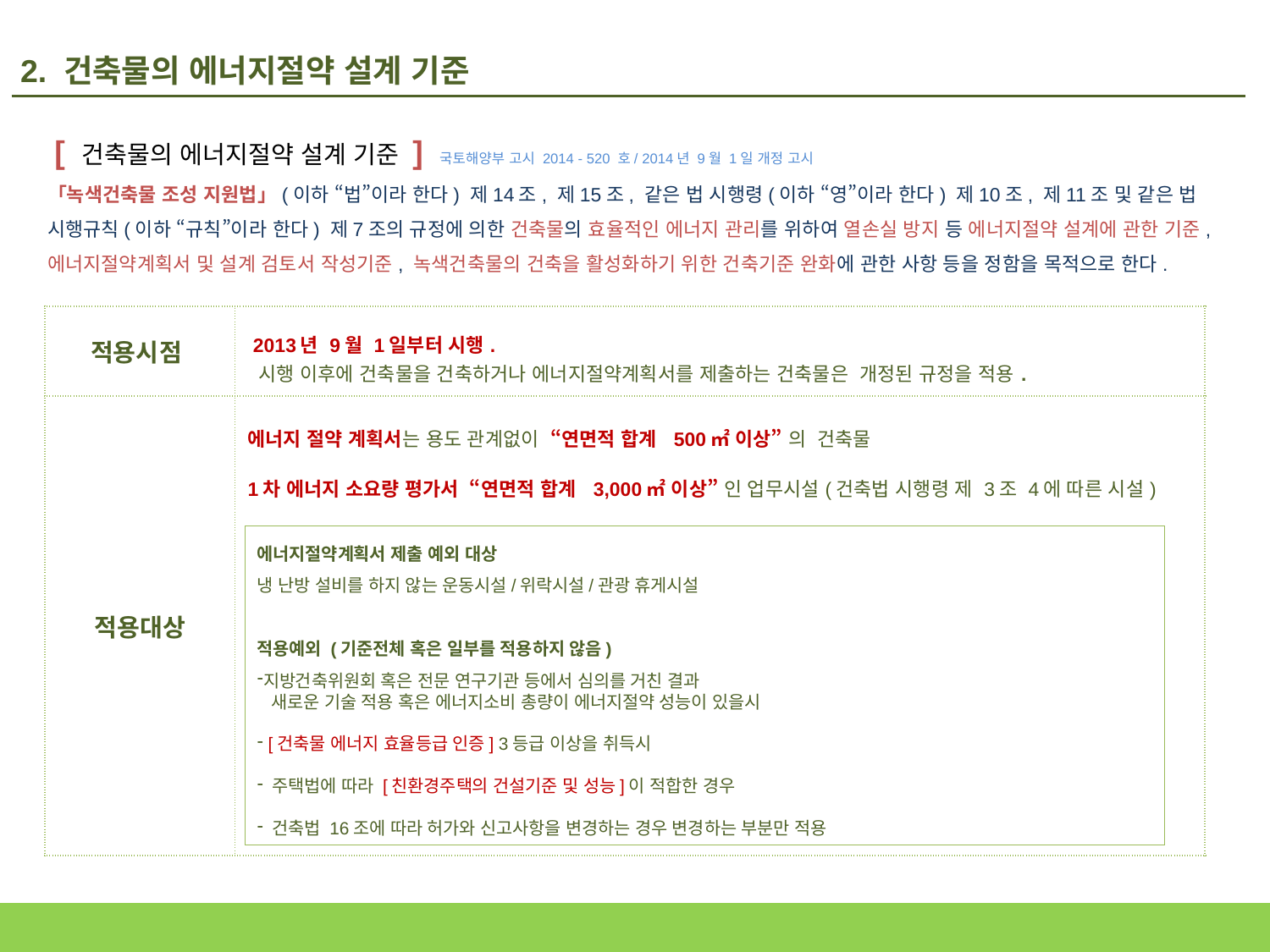

2. 건축물의 에너지절약 설계 기준
 [ 건축물의 에너지절약 설계 기준 ] 국토해양부 고시 2014 - 520 호/ 2014년 9월 1일 개정 고시
「녹색건축물 조성 지원법」(이하 “법”이라 한다) 제14조, 제15조, 같은 법 시행령(이하 “영”이라 한다) 제10조, 제11조 및 같은 법 시행규칙(이하 “규칙”이라 한다) 제7조의 규정에 의한 건축물의 효율적인 에너지 관리를 위하여 열손실 방지 등 에너지절약 설계에 관한 기준, 에너지절약계획서 및 설계 검토서 작성기준, 녹색건축물의 건축을 활성화하기 위한 건축기준 완화에 관한 사항 등을 정함을 목적으로 한다.

| 적용시점 | 2013년 9월 1일부터 시행. 시행 이후에 건축물을 건축하거나 에너지절약계획서를 제출하는 건축물은 개정된 규정을 적용. |
| --- | --- |
| 적용대상 | 에너지 절약 계획서는 용도 관계없이 “연면적 합계 500㎡ 이상” 의 건축물 1차 에너지 소요량 평가서 “연면적 합계 3,000㎡ 이상” 인 업무시설(건축법 시행령 제 3조 4에 따른 시설) |
에너지절약계획서 제출 예외 대상
냉 난방 설비를 하지 않는 운동시설/위락시설/관광 휴게시설

적용예외 (기준전체 혹은 일부를 적용하지 않음)
지방건축위원회 혹은 전문 연구기관 등에서 심의를 거친 결과
  새로운 기술 적용 혹은 에너지소비 총량이 에너지절약 성능이 있을시
 [건축물 에너지 효율등급 인증] 3등급 이상을 취득시
 주택법에 따라 [친환경주택의 건설기준 및 성능]이 적합한 경우
 건축법 16조에 따라 허가와 신고사항을 변경하는 경우 변경하는 부분만 적용